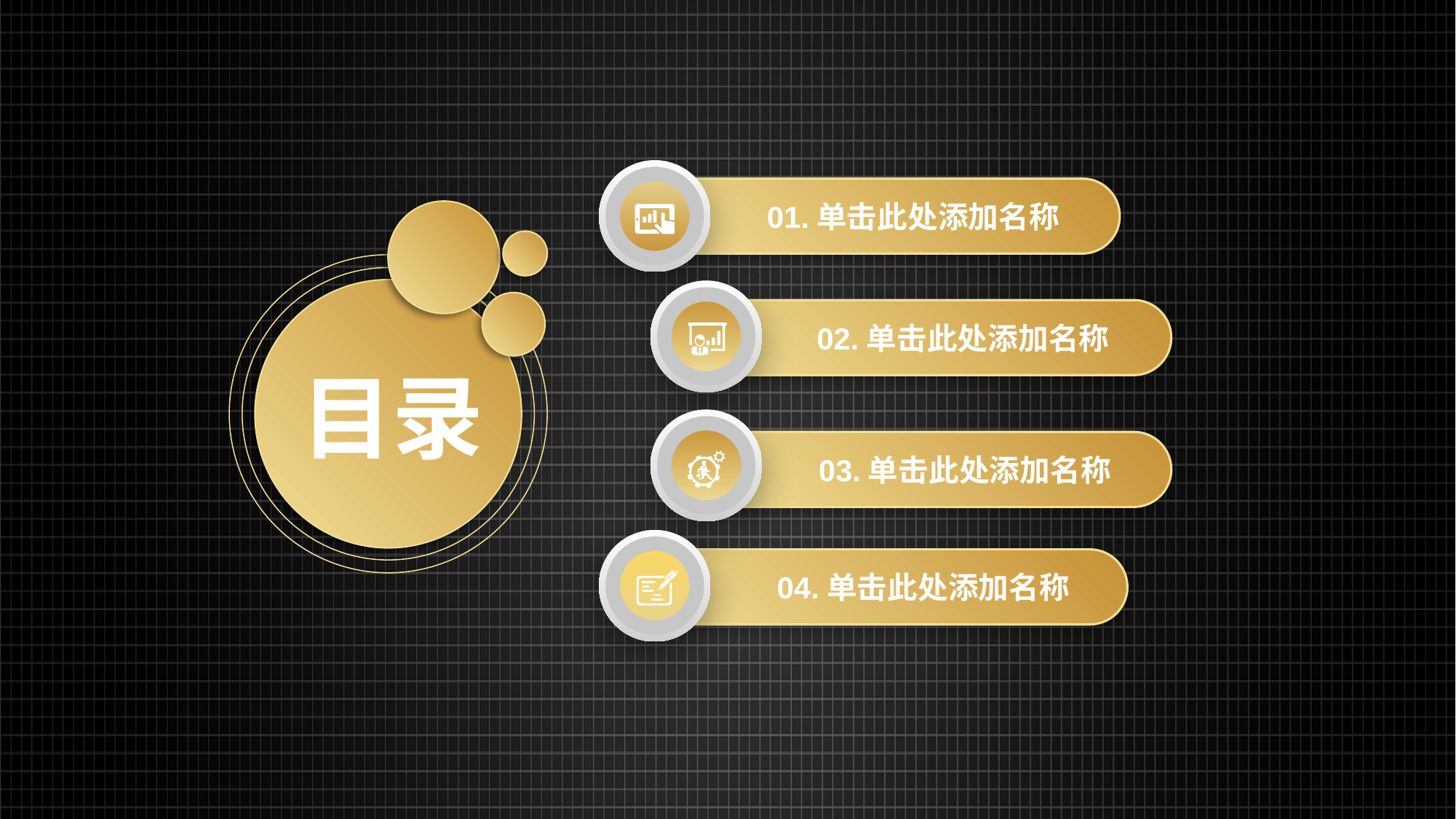

01.单击此处添加名称

02.单击此处添加名称

目录

03.单击此处添加名称

04.单击此处添加名称